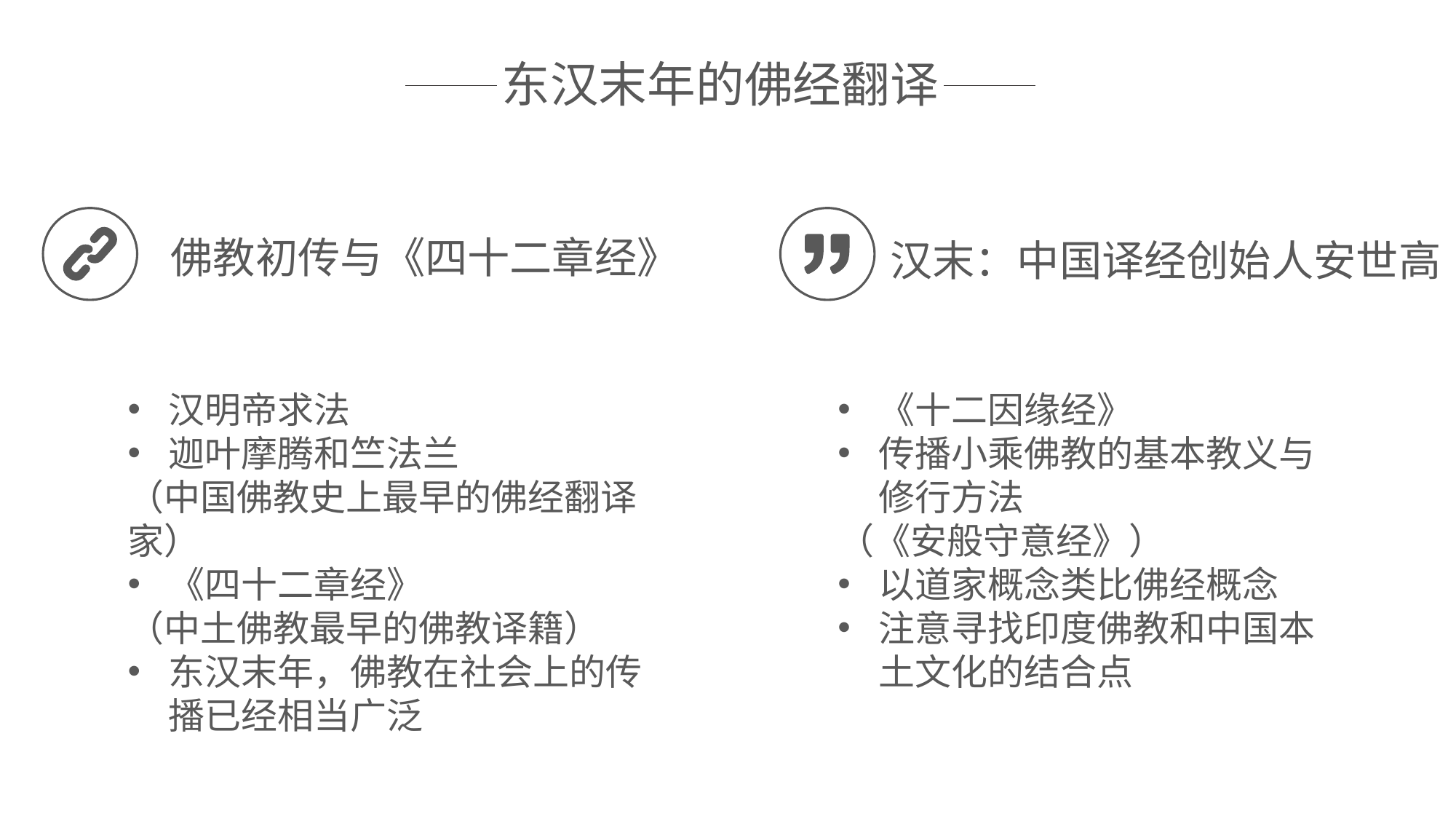

东汉末年的佛经翻译

佛教初传与《四十二章经》

汉末：中国译经创始人安世高

汉明帝求法
迦叶摩腾和竺法兰
（中国佛教史上最早的佛经翻译家）
《四十二章经》
（中土佛教最早的佛教译籍）
东汉末年，佛教在社会上的传播已经相当广泛

《十二因缘经》
传播小乘佛教的基本教义与修行方法
（《安般守意经》）
以道家概念类比佛经概念
注意寻找印度佛教和中国本土文化的结合点